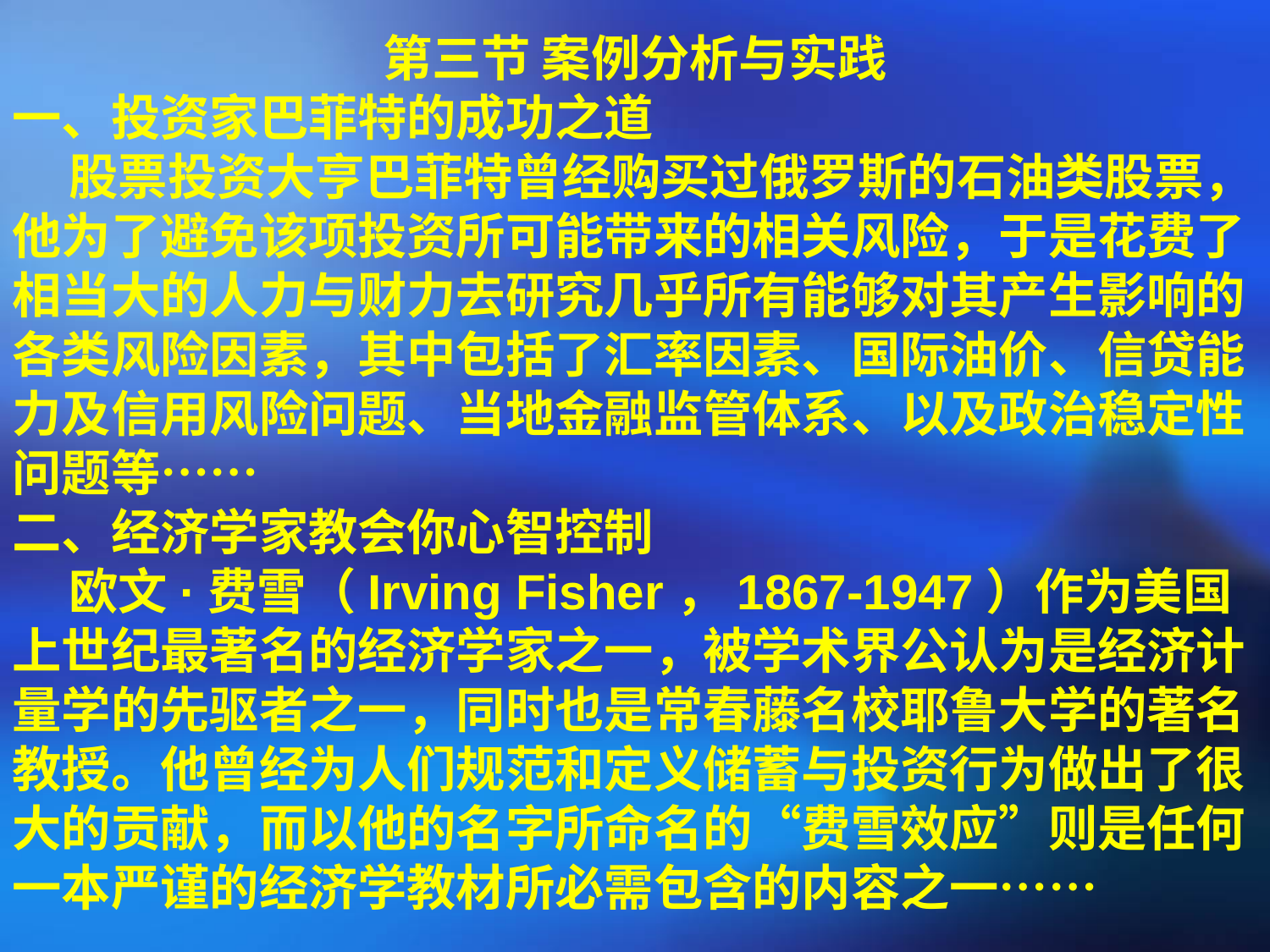

第三节 案例分析与实践
一、投资家巴菲特的成功之道
    股票投资大亨巴菲特曾经购买过俄罗斯的石油类股票，他为了避免该项投资所可能带来的相关风险，于是花费了相当大的人力与财力去研究几乎所有能够对其产生影响的各类风险因素，其中包括了汇率因素、国际油价、信贷能力及信用风险问题、当地金融监管体系、以及政治稳定性问题等……
二、经济学家教会你心智控制
    欧文·费雪（Irving Fisher，1867-1947）作为美国上世纪最著名的经济学家之一，被学术界公认为是经济计量学的先驱者之一，同时也是常春藤名校耶鲁大学的著名教授。他曾经为人们规范和定义储蓄与投资行为做出了很大的贡献，而以他的名字所命名的“费雪效应”则是任何一本严谨的经济学教材所必需包含的内容之一……